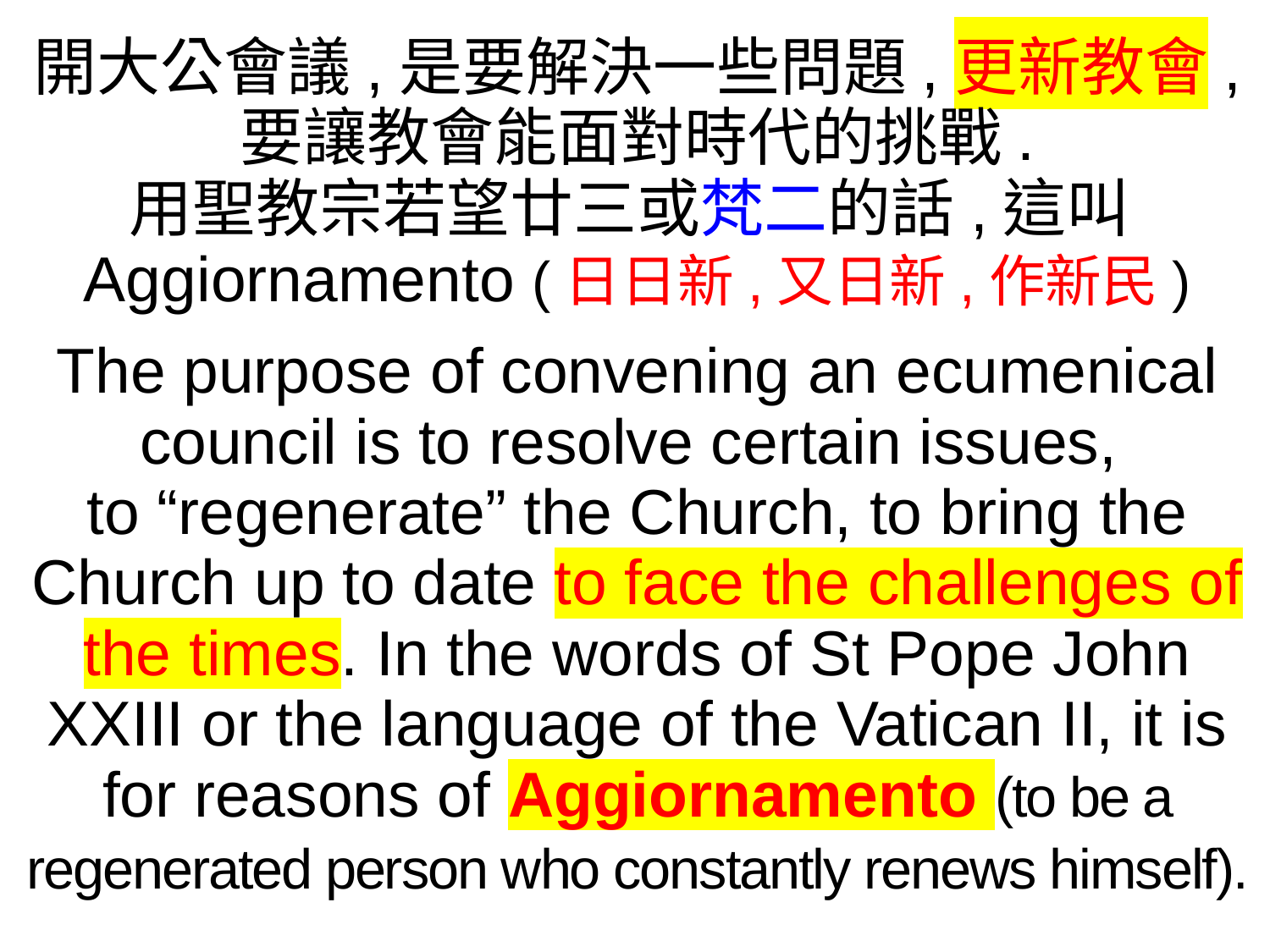

開大公會議,是要解決一些問題,更新教會,
要讓教會能面對時代的挑戰.
用聖教宗若望廿三或梵二的話,這叫Aggiornamento (日日新,又日新,作新民)
The purpose of convening an ecumenical council is to resolve certain issues,
to “regenerate” the Church, to bring the Church up to date to face the challenges of the times. In the words of St Pope John XXIII or the language of the Vatican II, it is for reasons of Aggiornamento (to be a regenerated person who constantly renews himself).